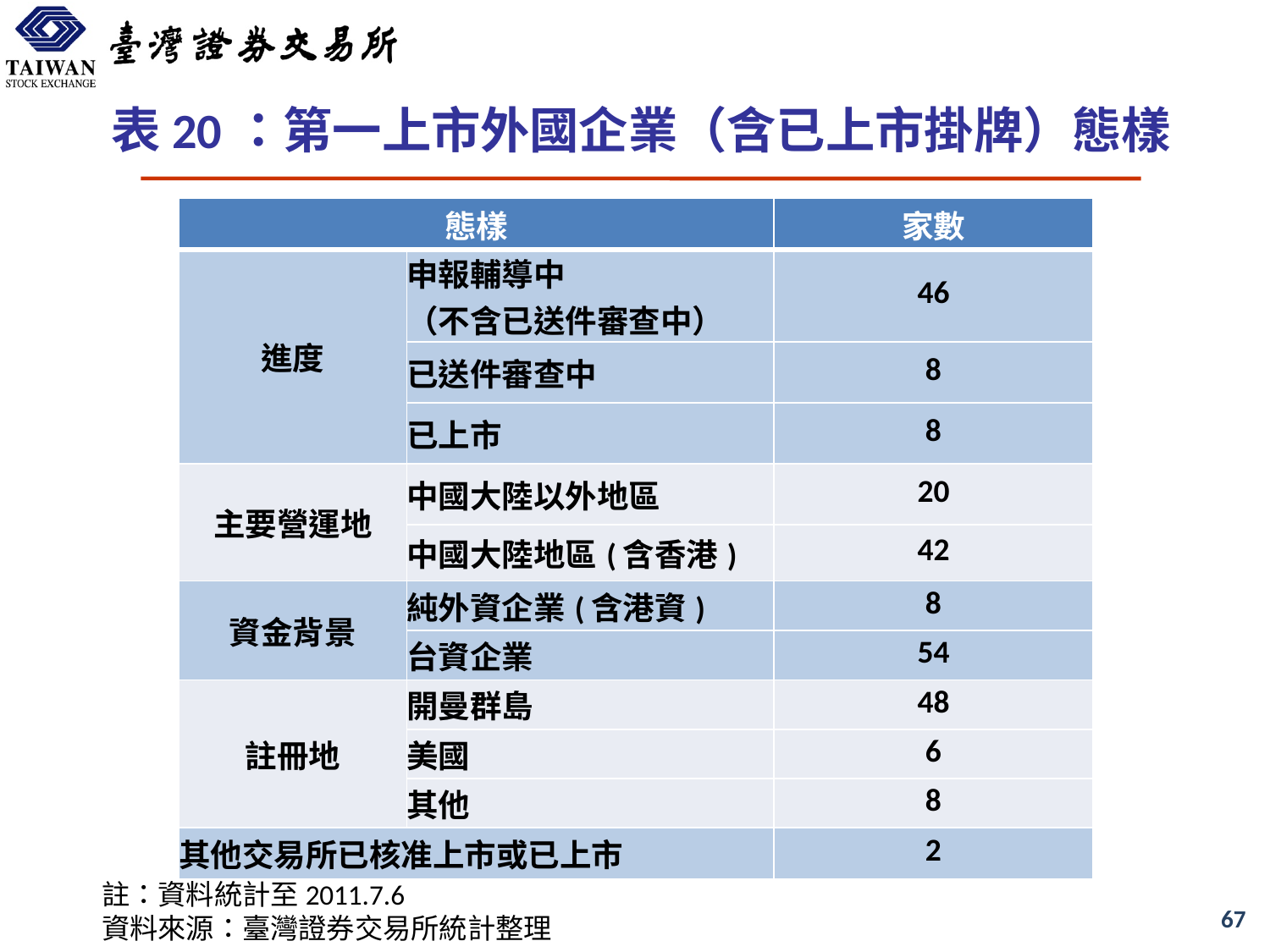

# 表20：第一上市外國企業（含已上市掛牌）態樣
| 態樣 |  | 家數 |
| --- | --- | --- |
| 進度 | 申報輔導中 （不含已送件審查中） | 46 |
|  | 已送件審查中 | 8 |
|  | 已上市 | 8 |
| 主要營運地 | 中國大陸以外地區 | 20 |
|  | 中國大陸地區(含香港) | 42 |
| 資金背景 | 純外資企業(含港資) | 8 |
|  | 台資企業 | 54 |
| 註冊地 | 開曼群島 | 48 |
|  | 美國 | 6 |
|  | 其他 | 8 |
| 其他交易所已核准上市或已上市 |  | 2 |
註：資料統計至2011.7.6
資料來源：臺灣證券交易所統計整理
67